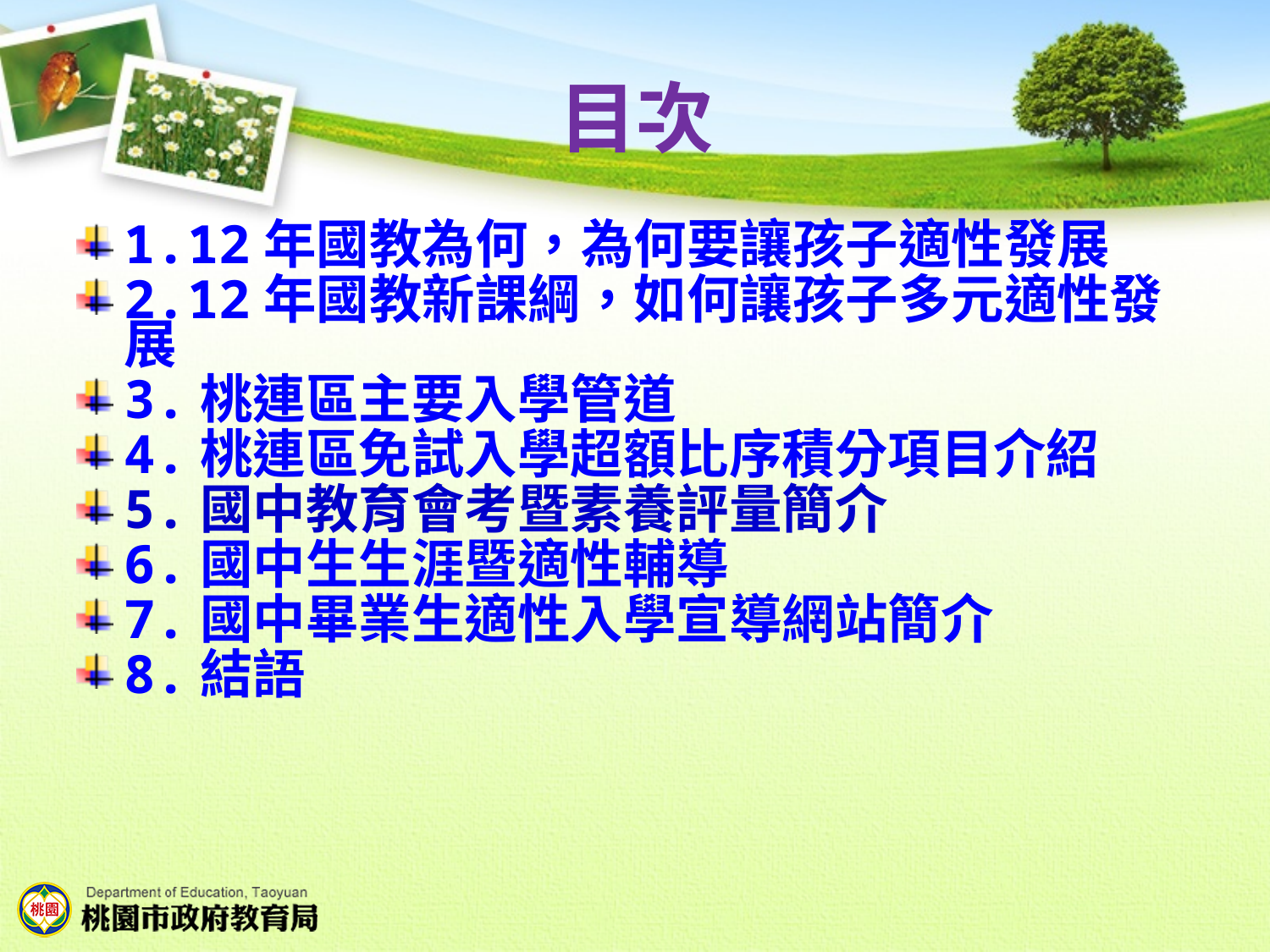

1.12年國教為何，為何要讓孩子適性發展
2.12年國教新課綱，如何讓孩子多元適性發展
3.桃連區主要入學管道
4.桃連區免試入學超額比序積分項目介紹
5.國中教育會考暨素養評量簡介
6.國中生生涯暨適性輔導
7.國中畢業生適性入學宣導網站簡介
8.結語
目次